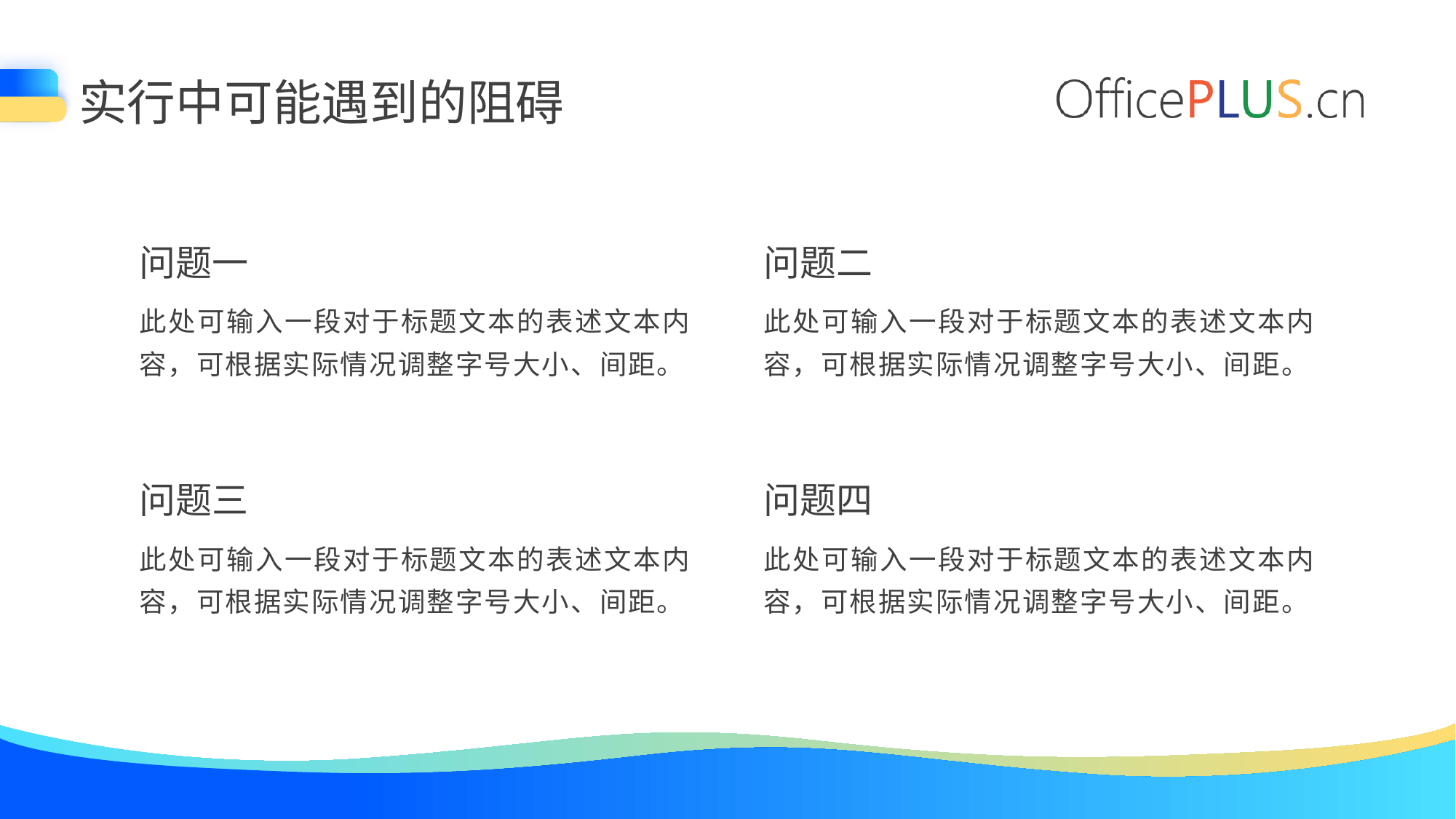

实行中可能遇到的阻碍
问题一
问题二
此处可输入一段对于标题文本的表述文本内容，可根据实际情况调整字号大小、间距。

此处可输入一段对于标题文本的表述文本内容，可根据实际情况调整字号大小、间距。

问题三
问题四
此处可输入一段对于标题文本的表述文本内容，可根据实际情况调整字号大小、间距。

此处可输入一段对于标题文本的表述文本内容，可根据实际情况调整字号大小、间距。